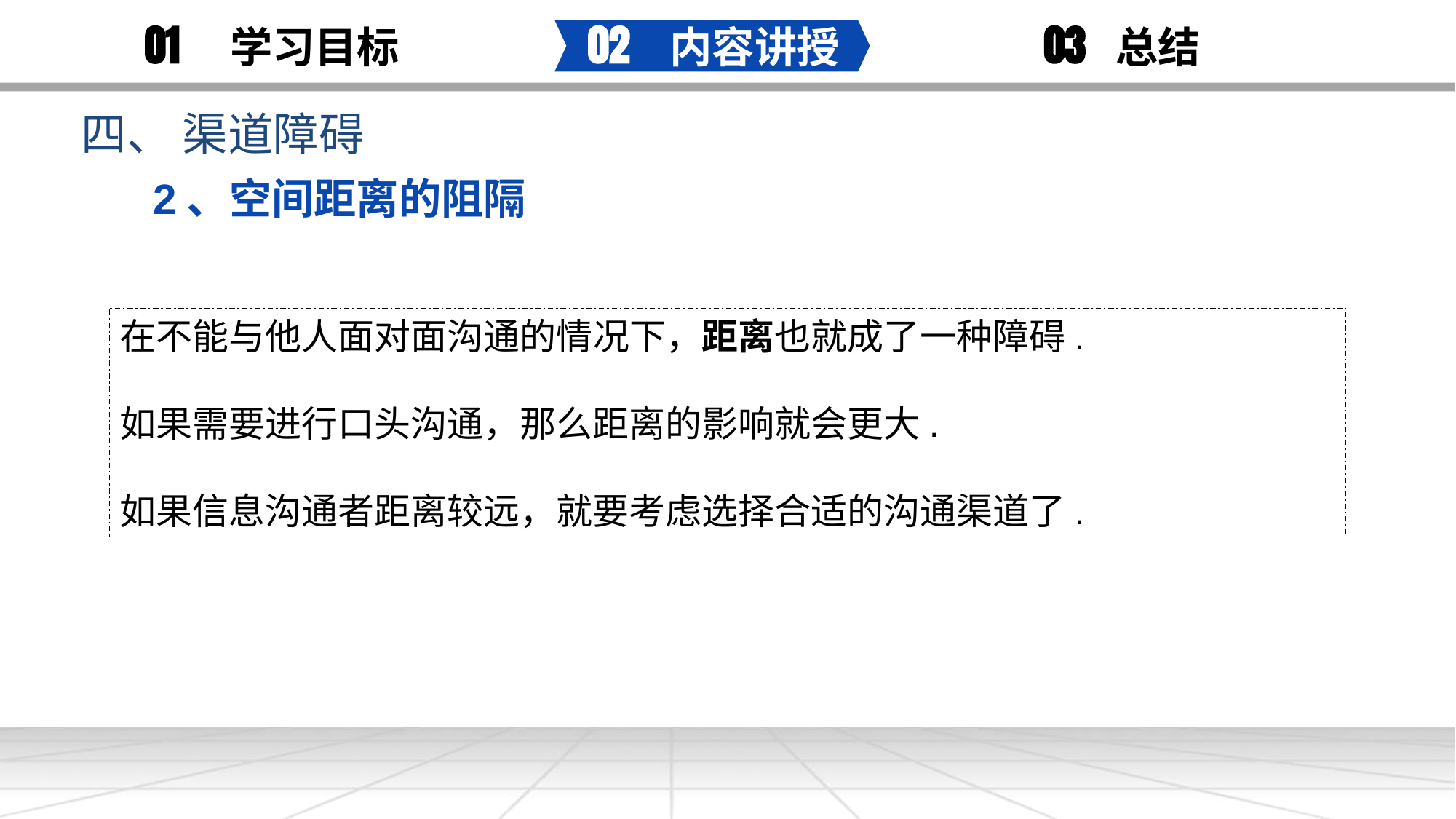

02   内容讲授
03  总结
01    学习目标

四、 渠道障碍
2、空间距离的阻隔
在不能与他人面对面沟通的情况下，距离也就成了一种障碍.

如果需要进行口头沟通，那么距离的影响就会更大.

如果信息沟通者距离较远，就要考虑选择合适的沟通渠道了.